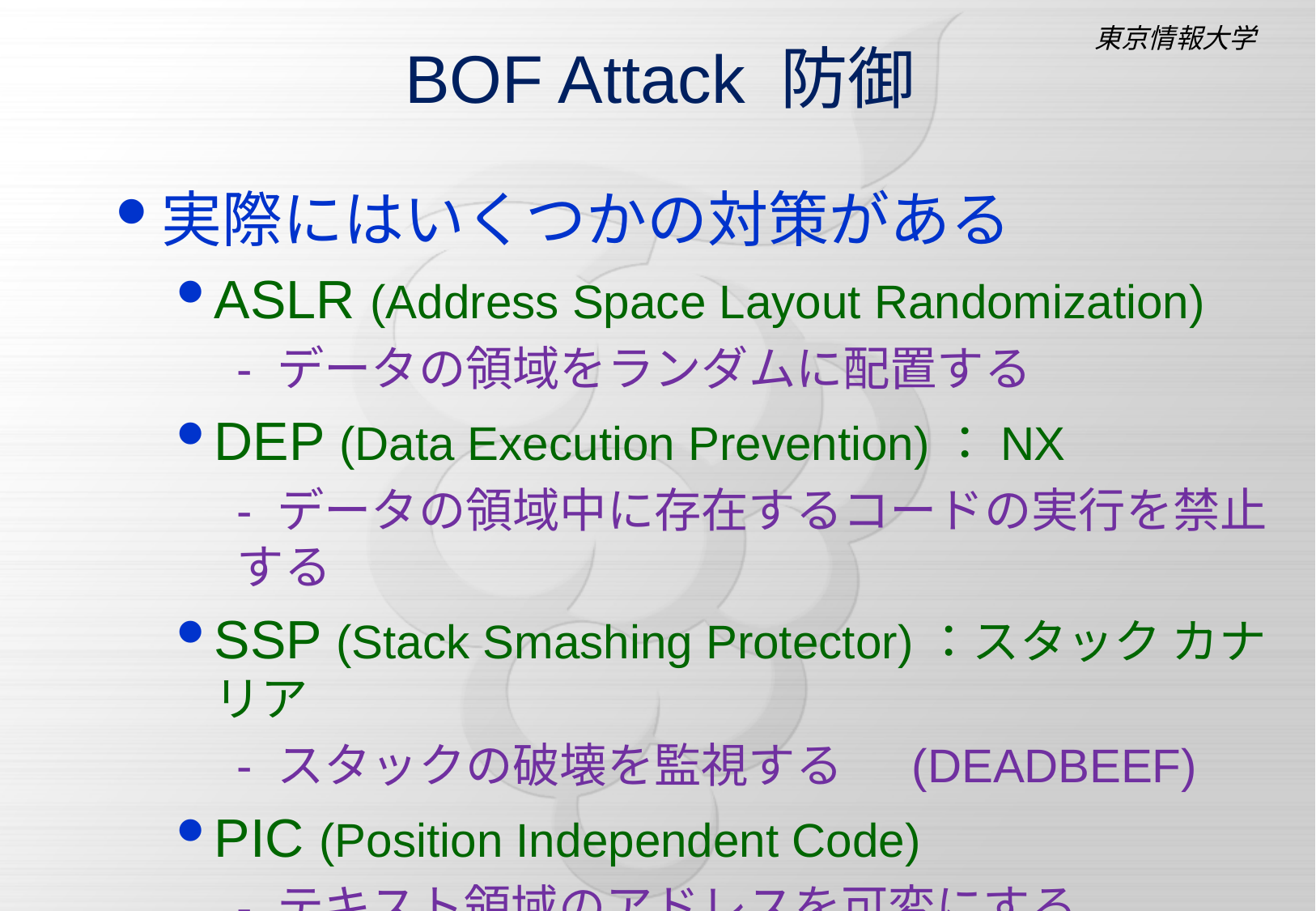

# BOF Attack 防御
実際にはいくつかの対策がある
ASLR (Address Space Layout Randomization)
- データの領域をランダムに配置する
DEP (Data Execution Prevention)：NX
- データの領域中に存在するコードの実行を禁止する
SSP (Stack Smashing Protector)：スタック カナリア
- スタックの破壊を監視する　 (DEADBEEF)
PIC (Position Independent Code)
- テキスト領域のアドレスを可変にする